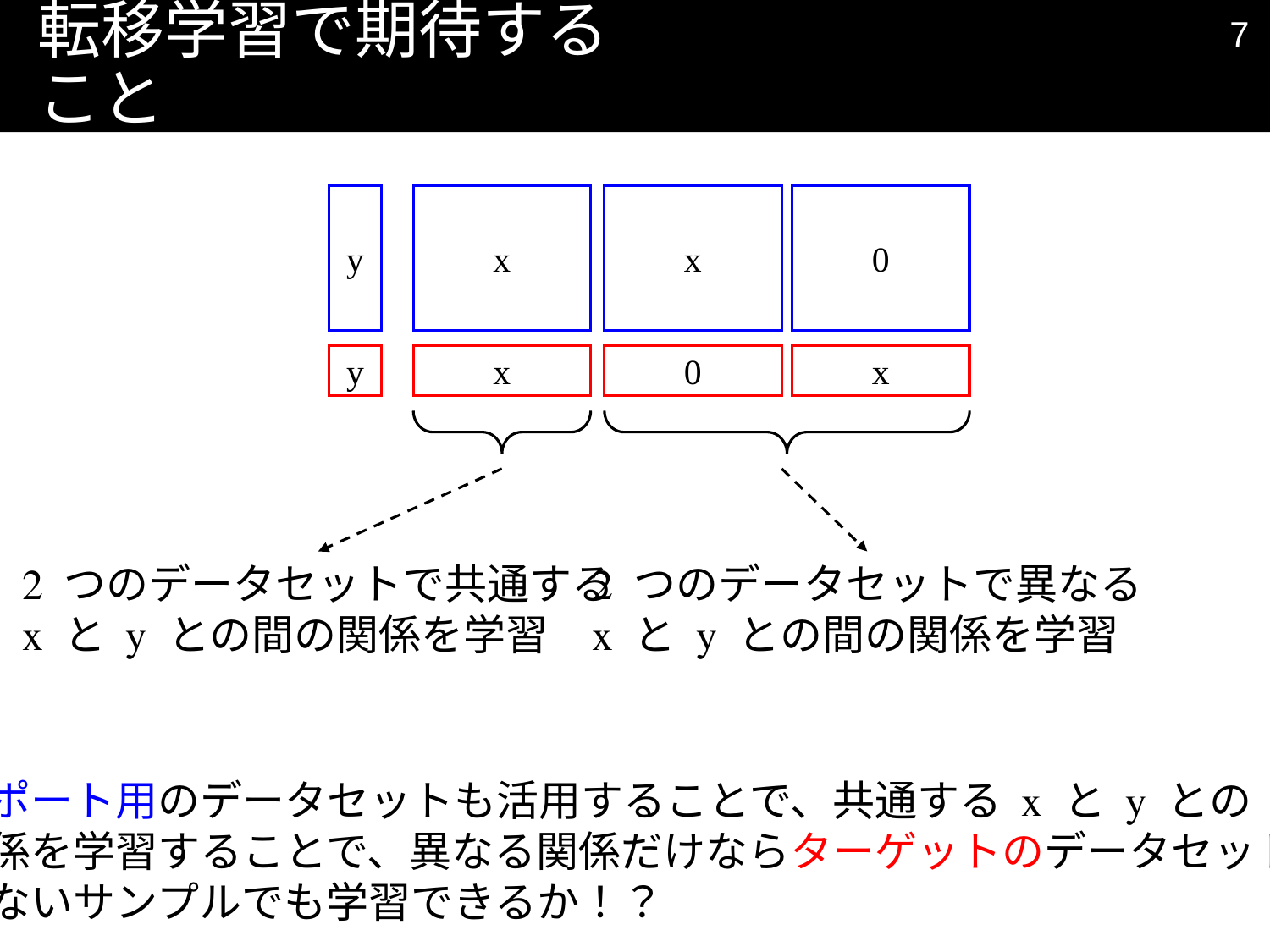

7
# 転移学習で期待すること
y
x
x
0

y
x
0
x
2 つのデータセットで共通する
x と y との間の関係を学習
2 つのデータセットで異なる
x と y との間の関係を学習
サポート用のデータセットも活用することで、共通する x と y との
関係を学習することで、異なる関係だけならターゲットのデータセットの
少ないサンプルでも学習できるか！？